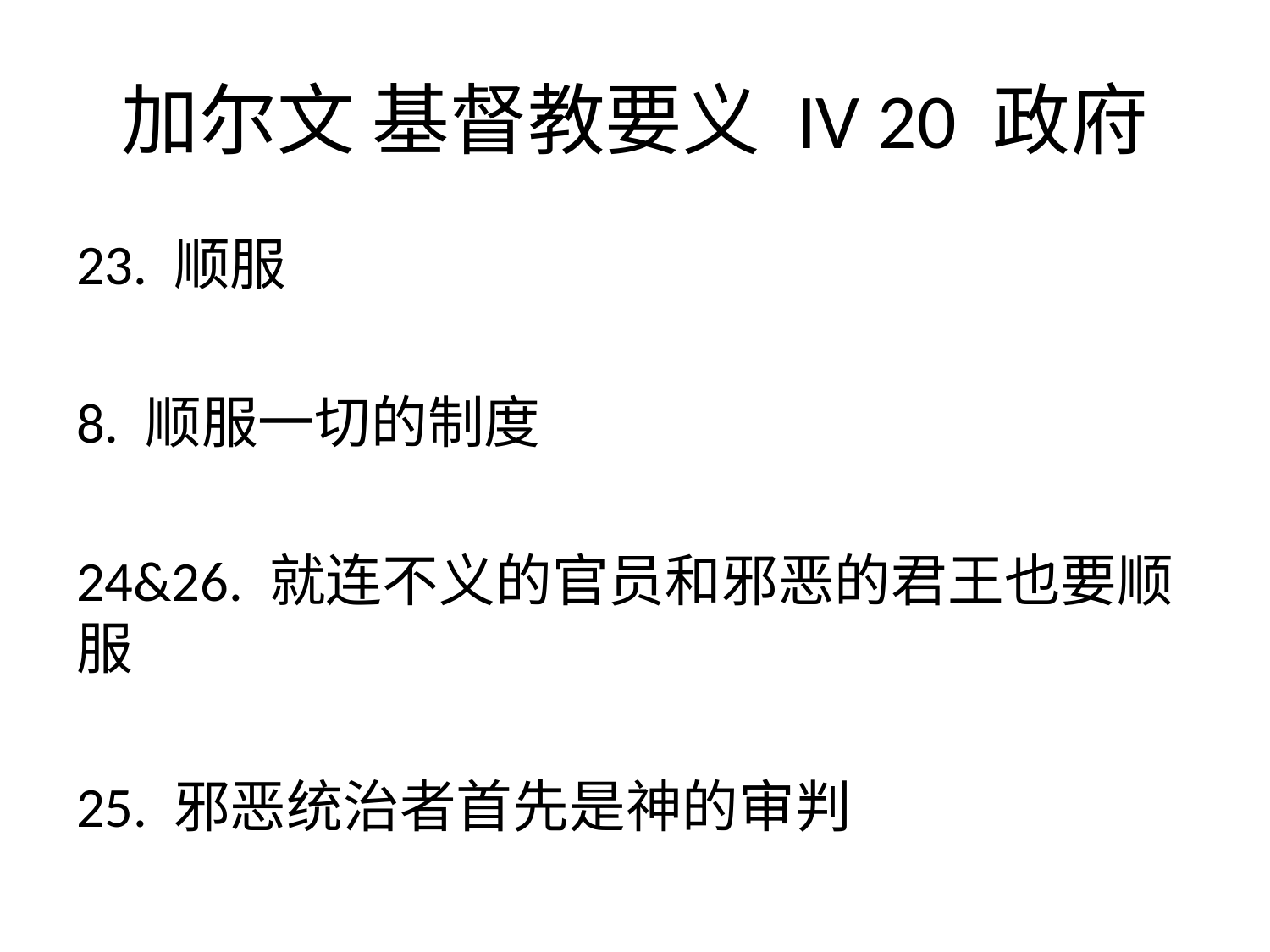

# 加尔文 基督教要义 IV 20 政府
23. 顺服

8. 顺服一切的制度

24&26. 就连不义的官员和邪恶的君王也要顺服

25. 邪恶统治者首先是神的审判